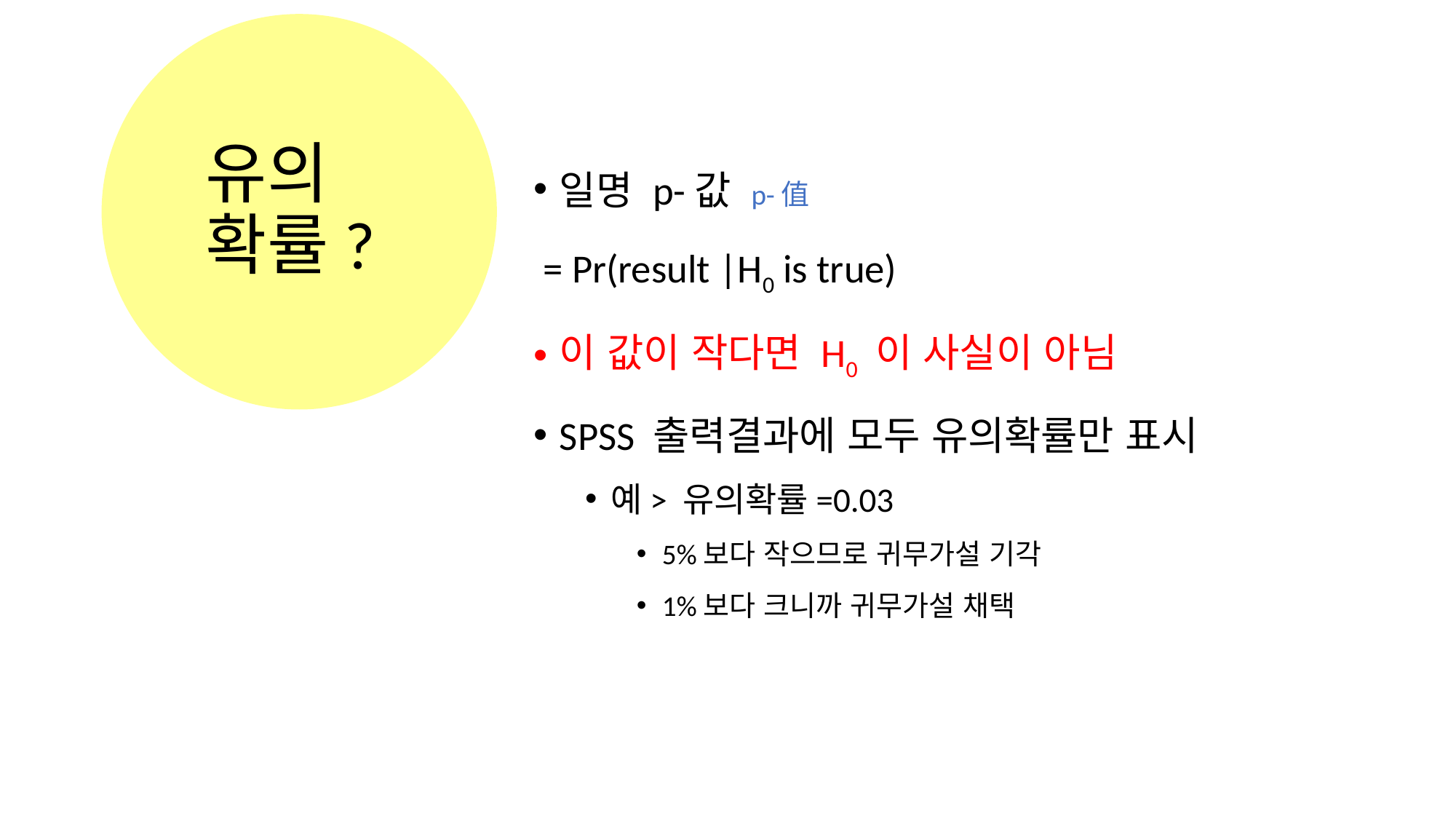

# 유의 확률?
일명 p-값 p-值
 = Pr(result |H0 is true)
이 값이 작다면 H0 이 사실이 아님
SPSS 출력결과에 모두 유의확률만 표시
예> 유의확률=0.03
5%보다 작으므로 귀무가설 기각
1%보다 크니까 귀무가설 채택